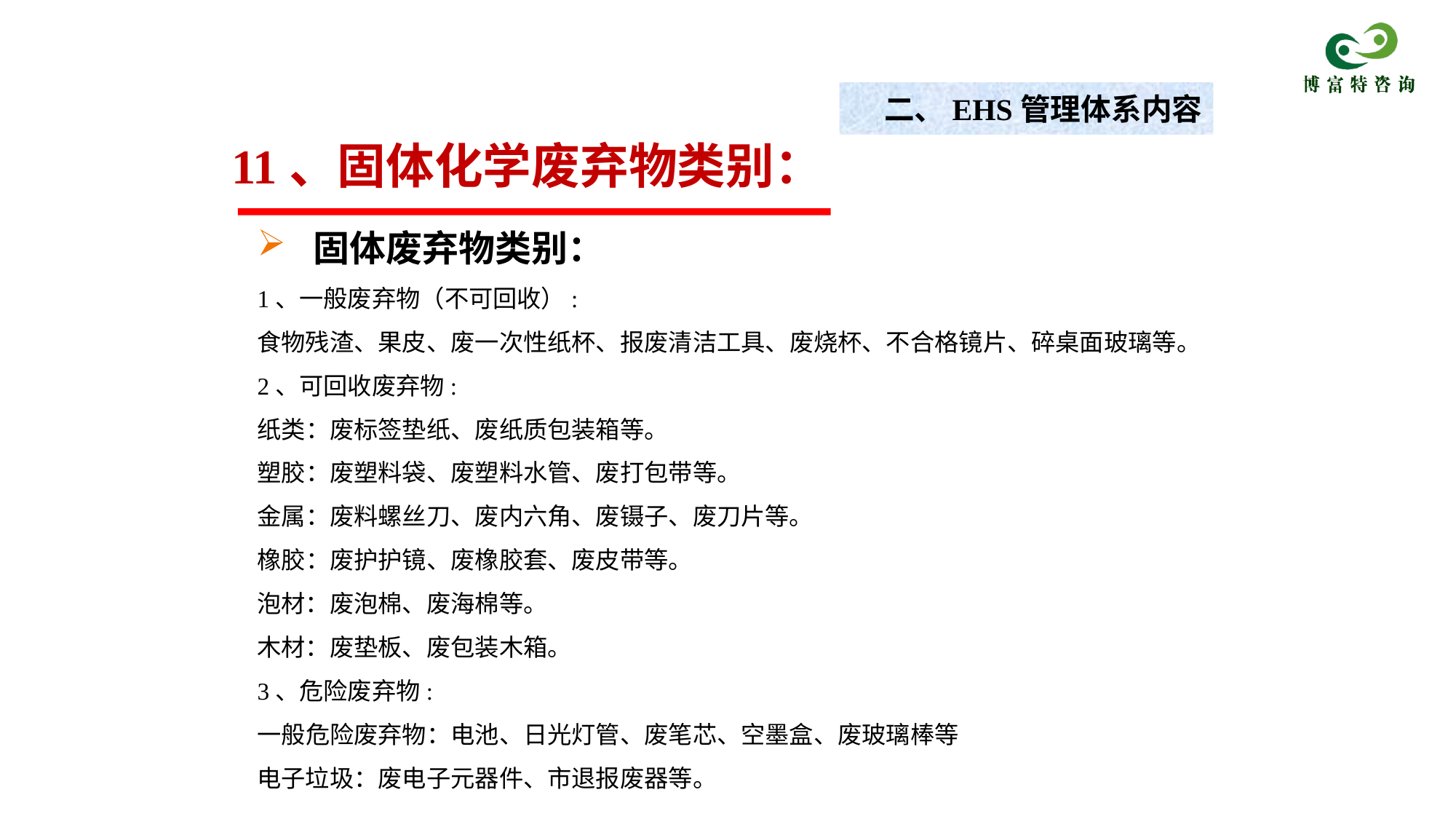

二、EHS管理体系内容
11、固体化学废弃物类别：

固体废弃物类别：
1、一般废弃物（不可回收）:
食物残渣、果皮、废一次性纸杯、报废清洁工具、废烧杯、不合格镜片、碎桌面玻璃等。
2、可回收废弃物:
纸类：废标签垫纸、废纸质包装箱等。
塑胶：废塑料袋、废塑料水管、废打包带等。
金属：废料螺丝刀、废内六角、废镊子、废刀片等。
橡胶：废护护镜、废橡胶套、废皮带等。
泡材：废泡棉、废海棉等。
木材：废垫板、废包装木箱。
3、危险废弃物:
一般危险废弃物：电池、日光灯管、废笔芯、空墨盒、废玻璃棒等
电子垃圾：废电子元器件、市退报废器等。